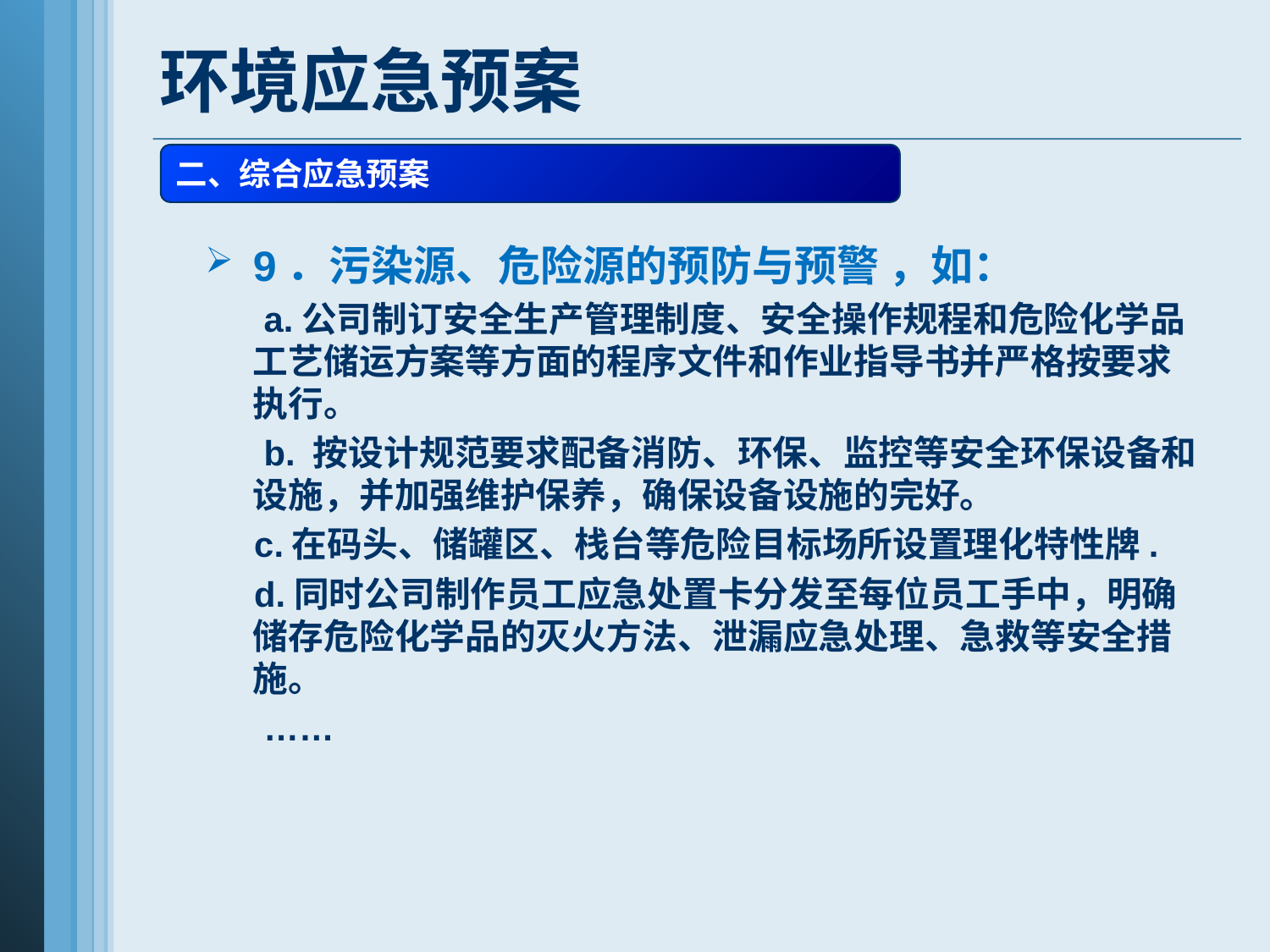

# 环境应急预案
二、综合应急预案
9．污染源、危险源的预防与预警 ，如：
      a.公司制订安全生产管理制度、安全操作规程和危险化学品工艺储运方案等方面的程序文件和作业指导书并严格按要求执行。
      b. 按设计规范要求配备消防、环保、监控等安全环保设备和设施，并加强维护保养，确保设备设施的完好。
     c.在码头、储罐区、栈台等危险目标场所设置理化特性牌.
     d.同时公司制作员工应急处置卡分发至每位员工手中，明确储存危险化学品的灭火方法、泄漏应急处理、急救等安全措施。
      ……